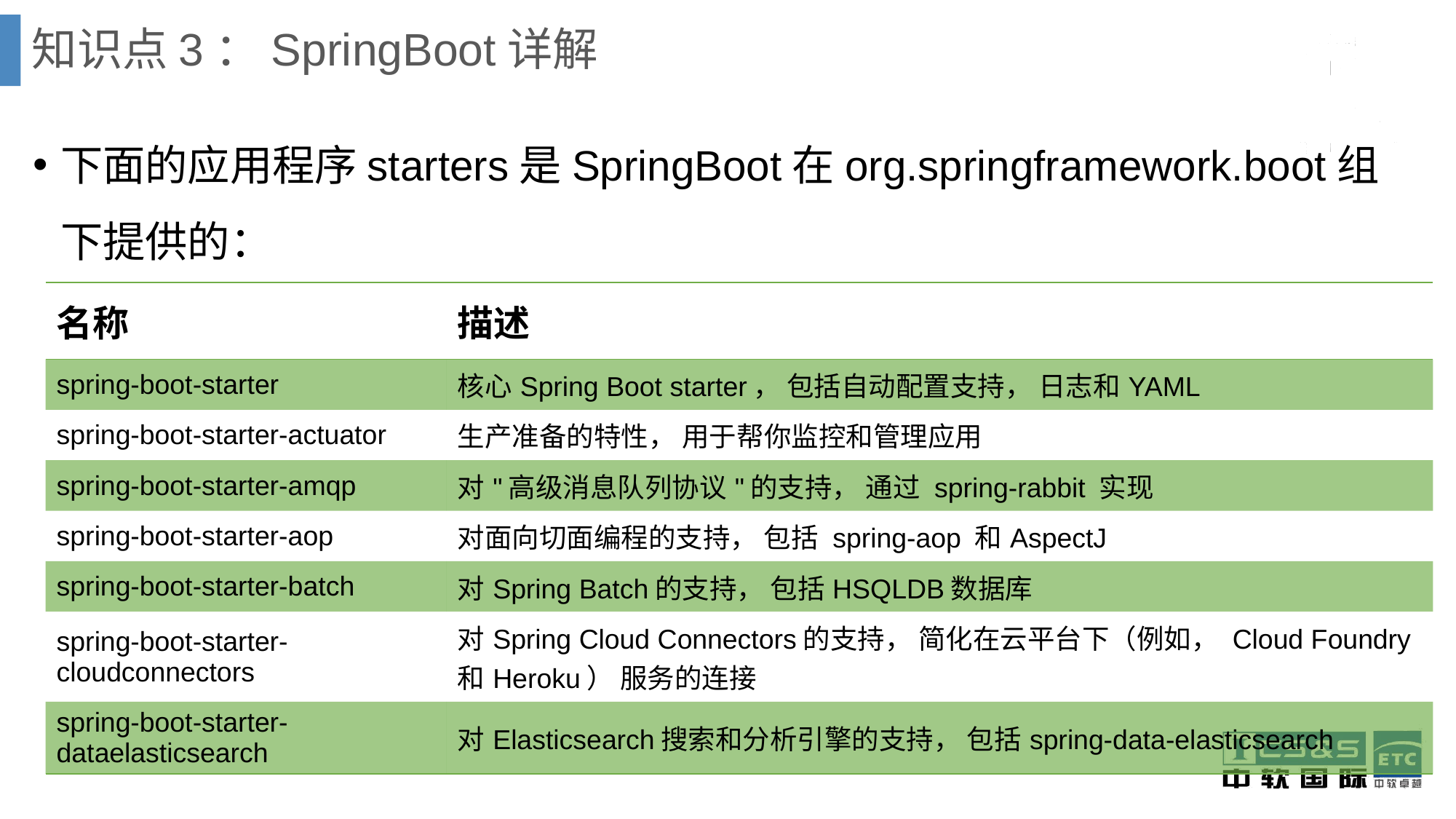

# 知识点3：SpringBoot详解
下面的应用程序starters是SpringBoot在org.springframework.boot组下提供的：

| 名称 | 描述 |
| --- | --- |
| spring-boot-starter | 核心Spring Boot starter， 包括自动配置支持， 日志和YAML |
| spring-boot-starter-actuator | 生产准备的特性， 用于帮你监控和管理应用 |
| spring-boot-starter-amqp | 对"高级消息队列协议"的支持， 通过 spring-rabbit 实现 |
| spring-boot-starter-aop | 对面向切面编程的支持， 包括 spring-aop 和AspectJ |
| spring-boot-starter-batch | 对Spring Batch的支持， 包括HSQLDB数据库 |
| spring-boot-starter-cloudconnectors | 对Spring Cloud Connectors的支持， 简化在云平台下（例如， Cloud Foundry 和Heroku） 服务的连接 |
| spring-boot-starter-dataelasticsearch | 对Elasticsearch搜索和分析引擎的支持， 包括spring-data-elasticsearch |